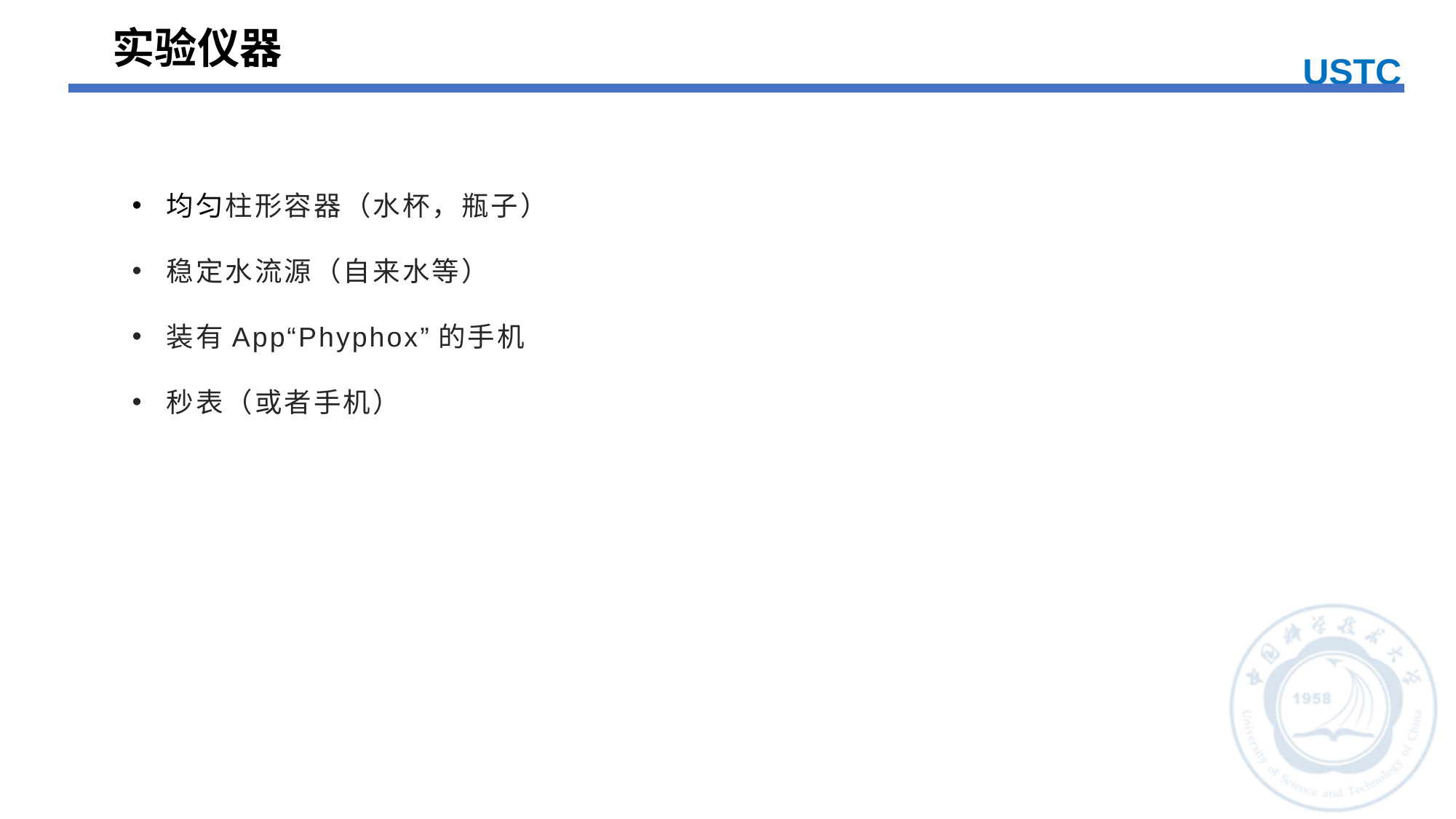

实验仪器
USTC

均匀柱形容器（水杯，瓶子）

稳定水流源（自来水等）

装有App“Phyphox”的手机

秒表（或者手机）